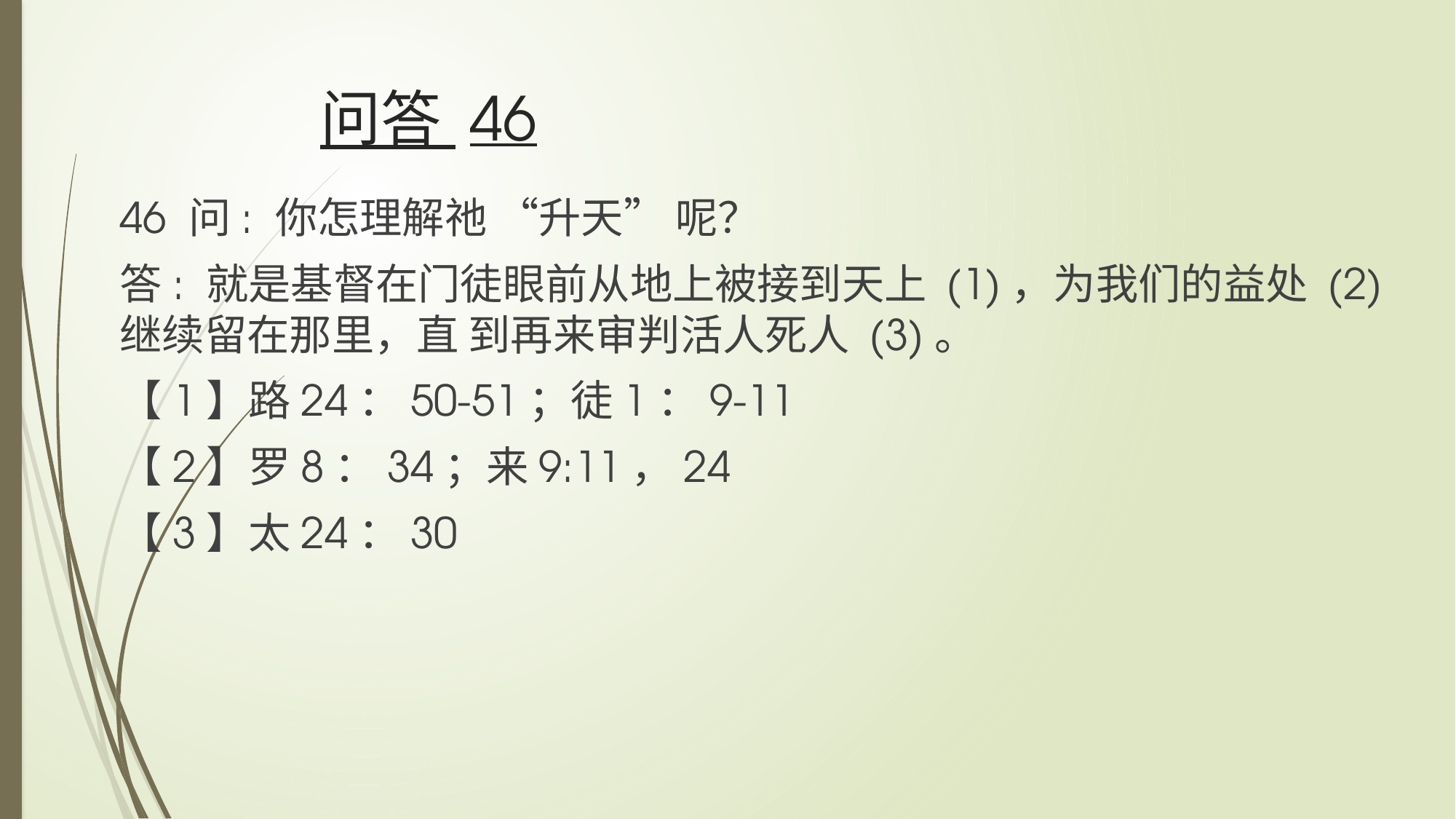

# 问答 46
46 问: 你怎理解祂 “升天” 呢？
答: 就是基督在门徒眼前从地上被接到天上 (1)，为我们的益处 (2) 继续留在那里，直 到再来审判活人死人 (3)。
【1】路24：50-51；徒1：9-11
【2】罗8：34；来9:11，24
【3】太24：30